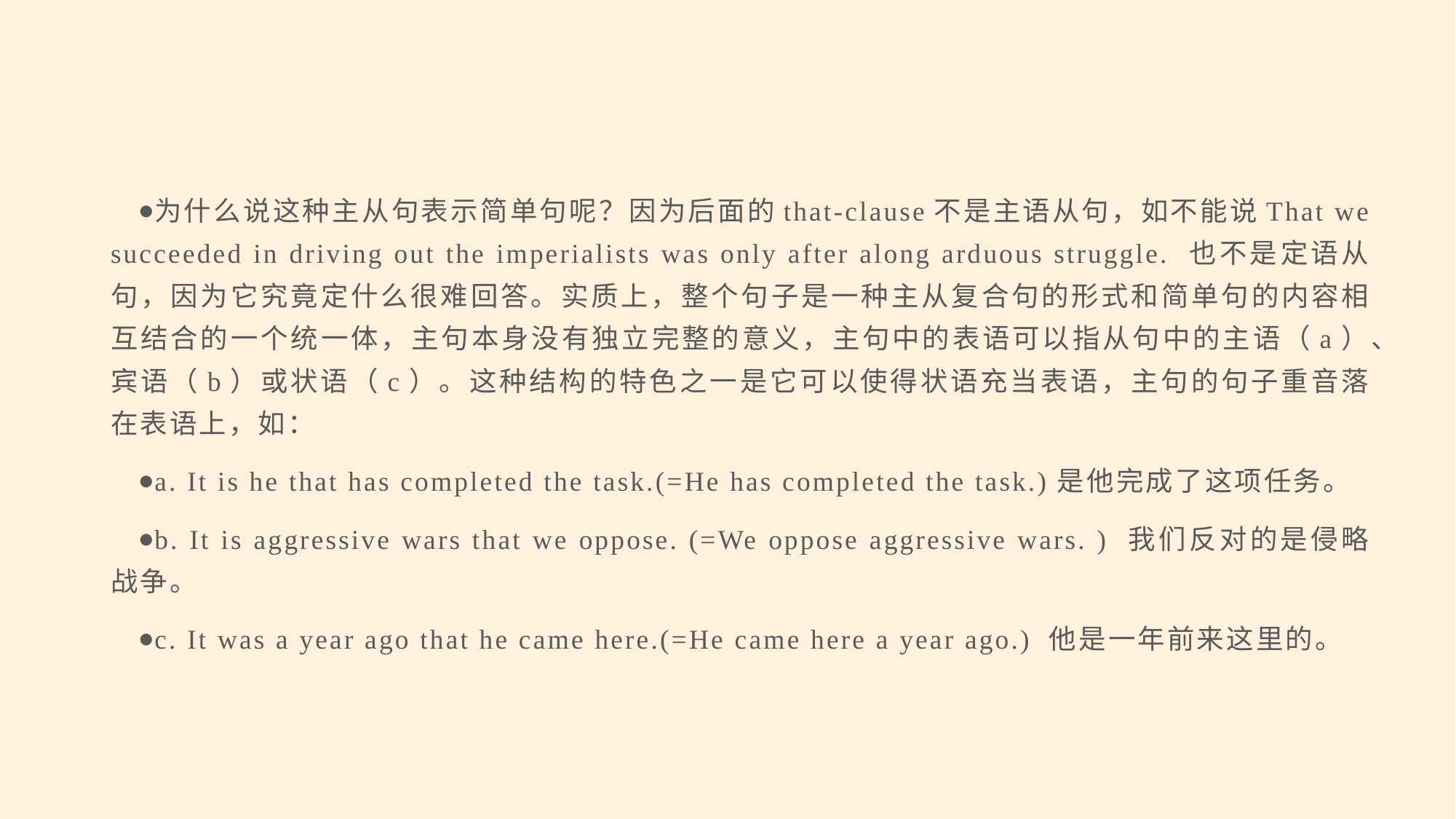

#
为什么说这种主从句表示简单句呢？因为后面的that-clause不是主语从句，如不能说That we succeeded in driving out the imperialists was only after along arduous struggle. 也不是定语从句，因为它究竟定什么很难回答。实质上，整个句子是一种主从复合句的形式和简单句的内容相互结合的一个统一体，主句本身没有独立完整的意义，主句中的表语可以指从句中的主语（a）、宾语（b）或状语（c）。这种结构的特色之一是它可以使得状语充当表语，主句的句子重音落在表语上，如：
a. It is he that has completed the task.(=He has completed the task.)是他完成了这项任务。
b. It is aggressive wars that we oppose. (=We oppose aggressive wars. ) 我们反对的是侵略战争。
c. It was a year ago that he came here.(=He came here a year ago.) 他是一年前来这里的。